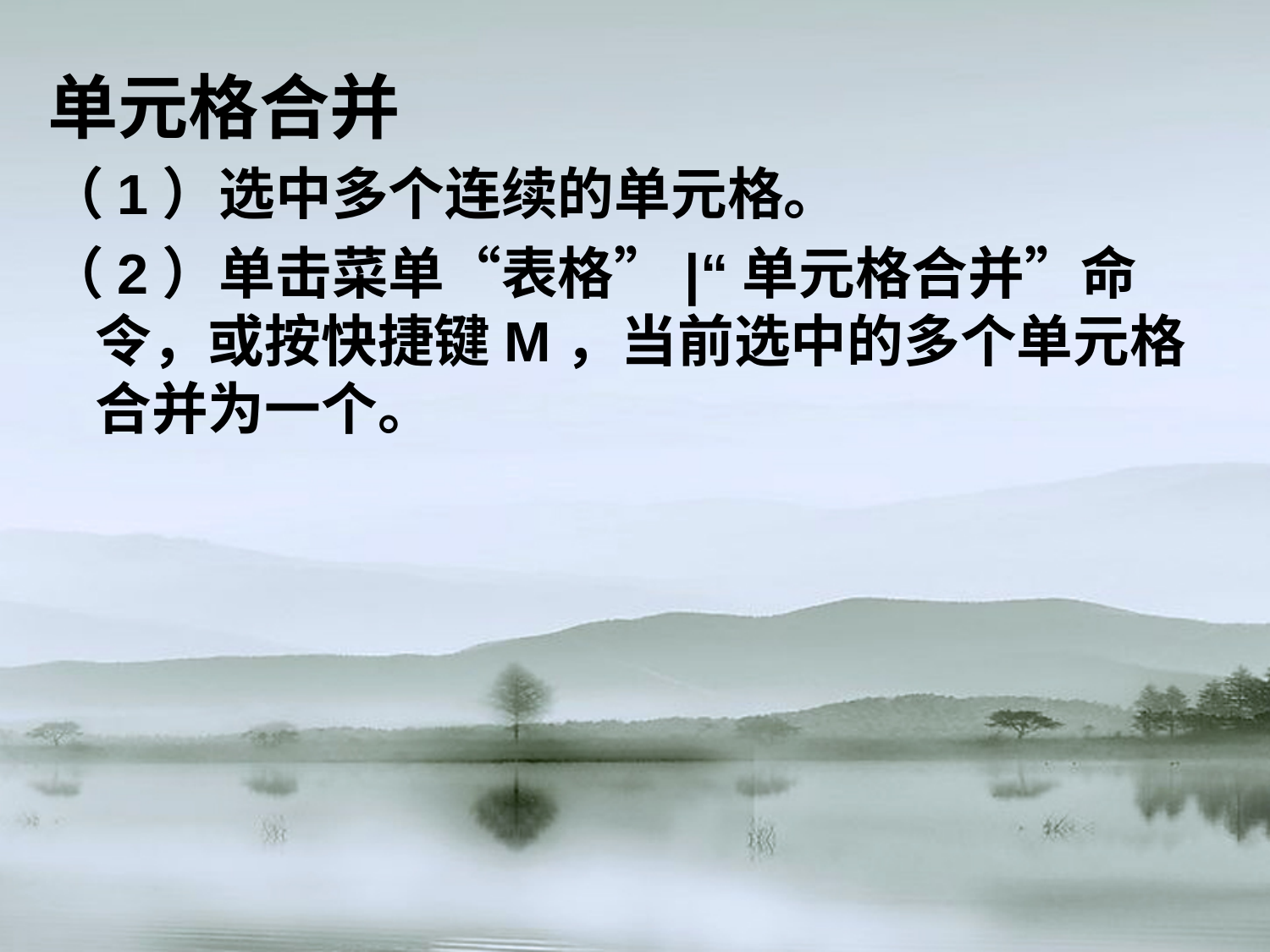

单元格合并
（1）选中多个连续的单元格。
（2）单击菜单“表格”|“单元格合并”命令，或按快捷键M，当前选中的多个单元格合并为一个。